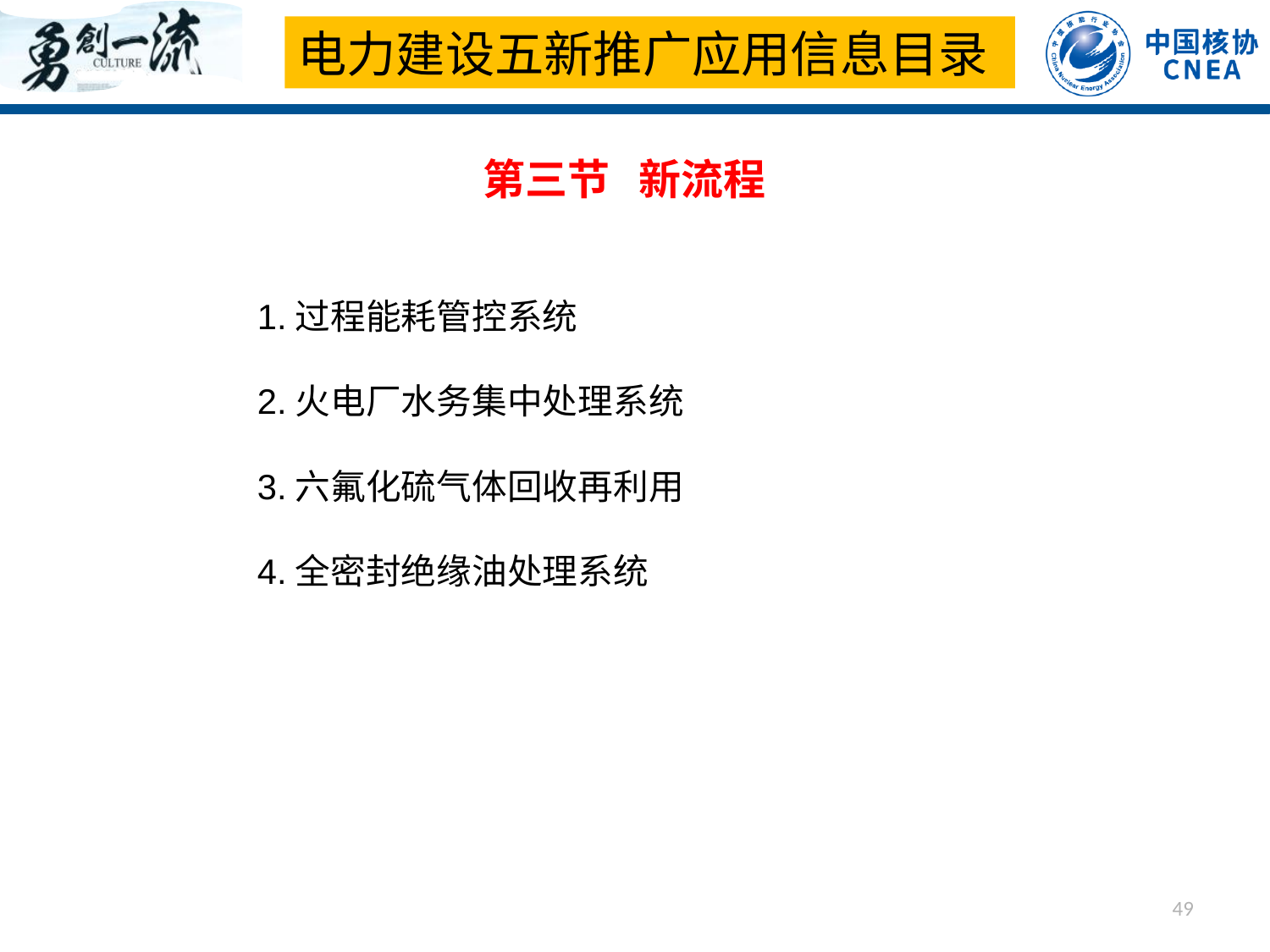

电力建设五新推广应用信息目录
第三节   新流程
1.过程能耗管控系统
2.火电厂水务集中处理系统
3.六氟化硫气体回收再利用
4.全密封绝缘油处理系统
49